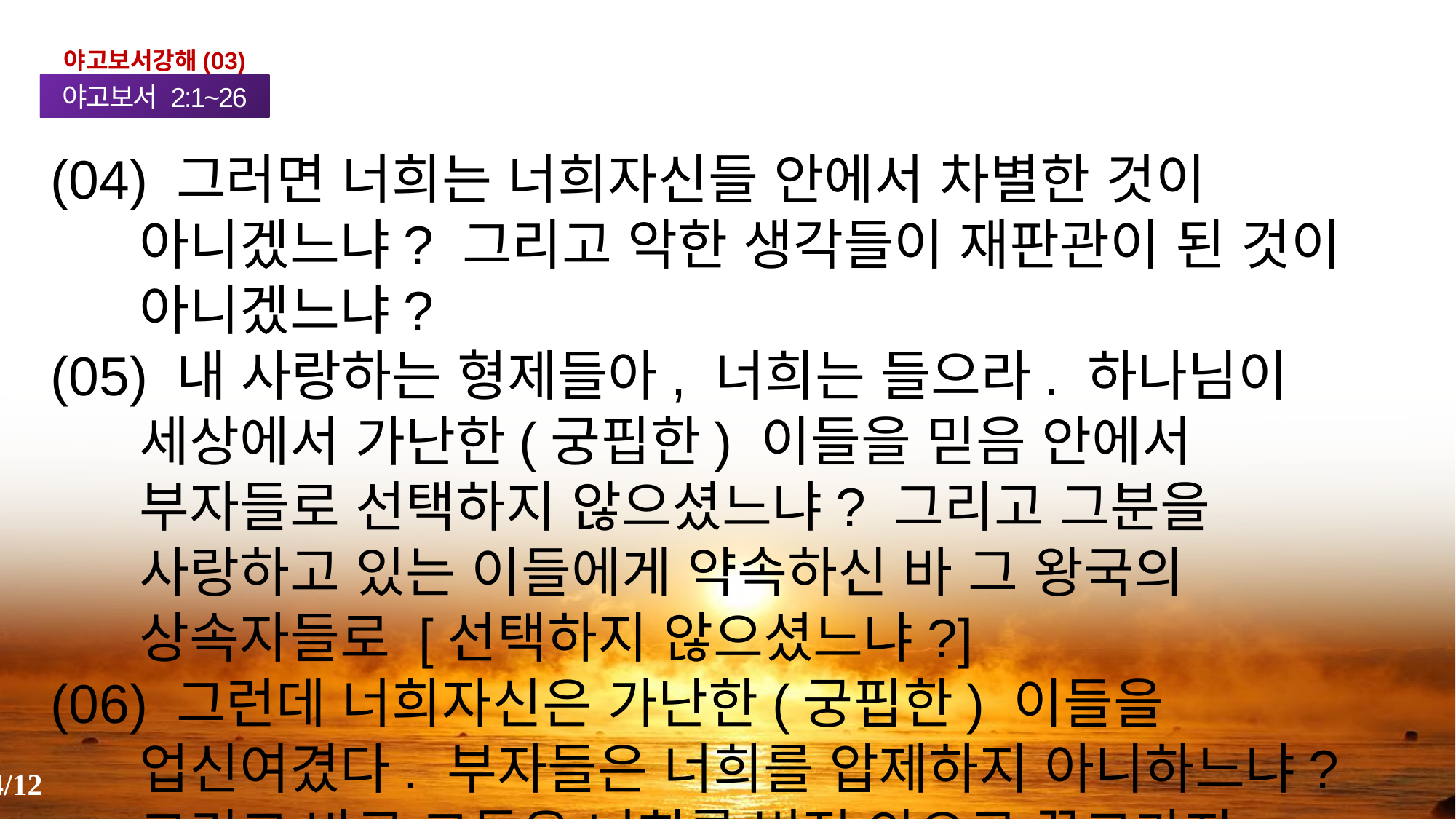

야고보서강해(03)
야고보서 2:1~26

(04) 그러면 너희는 너희자신들 안에서 차별한 것이 아니겠느냐? 그리고 악한 생각들이 재판관이 된 것이 아니겠느냐?
(05) 내 사랑하는 형제들아, 너희는 들으라. 하나님이 세상에서 가난한(궁핍한) 이들을 믿음 안에서 부자들로 선택하지 않으셨느냐? 그리고 그분을 사랑하고 있는 이들에게 약속하신 바 그 왕국의 상속자들로 [선택하지 않으셨느냐?]
(06) 그런데 너희자신은 가난한(궁핍한) 이들을 업신여겼다. 부자들은 너희를 압제하지 아니하느냐? 그리고 바로 그들은 너희를 법정 안으로 끌고가지 아니하느냐?